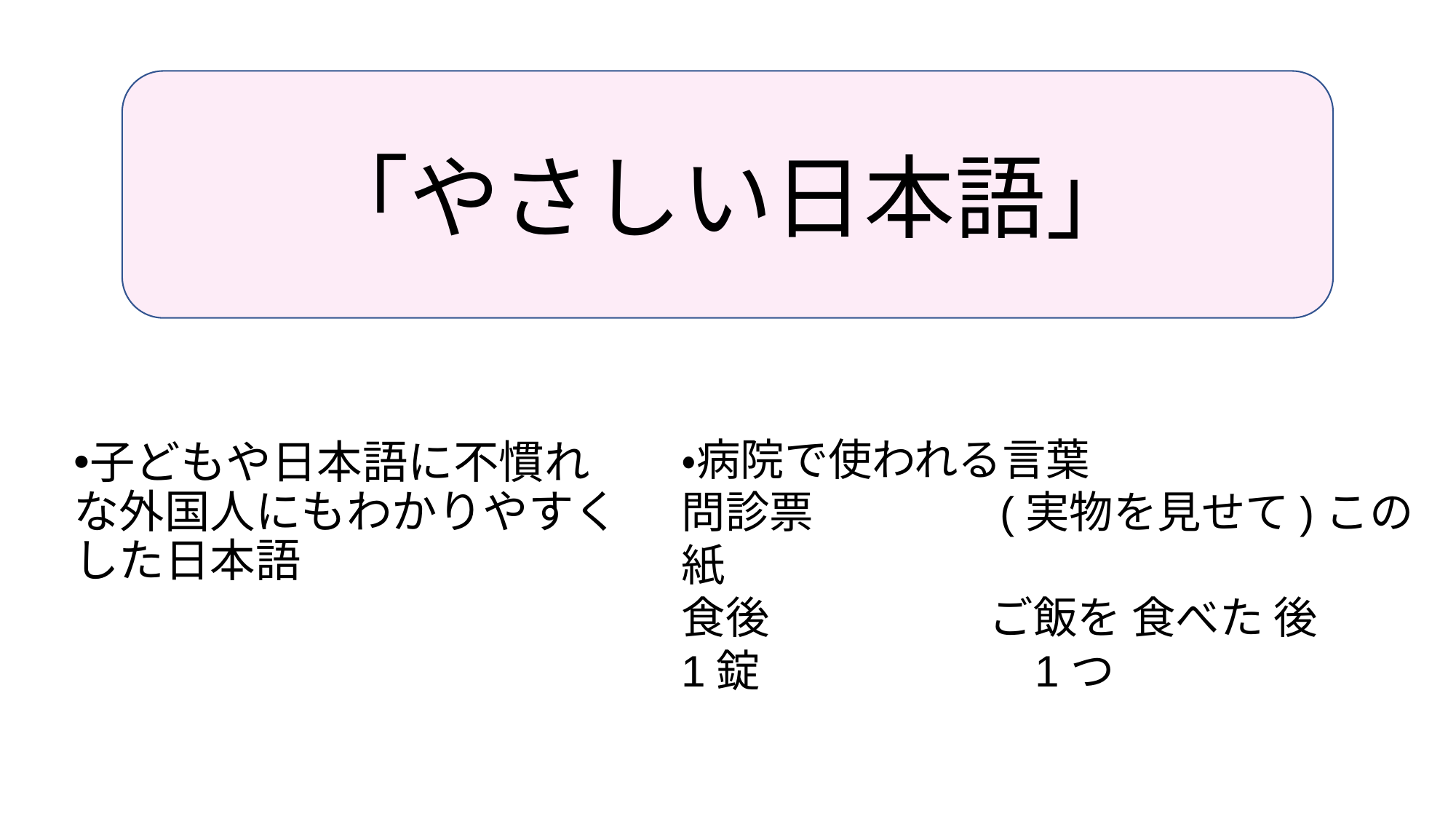

「やさしい日本語」

子どもや日本語に不慣れな外国人にもわかりやすくした日本語
・病院で使われる言葉
問診票　　　　(実物を見せて)この紙
食後　　　　　ご飯を 食べた 後
1錠　　　　　　1つ